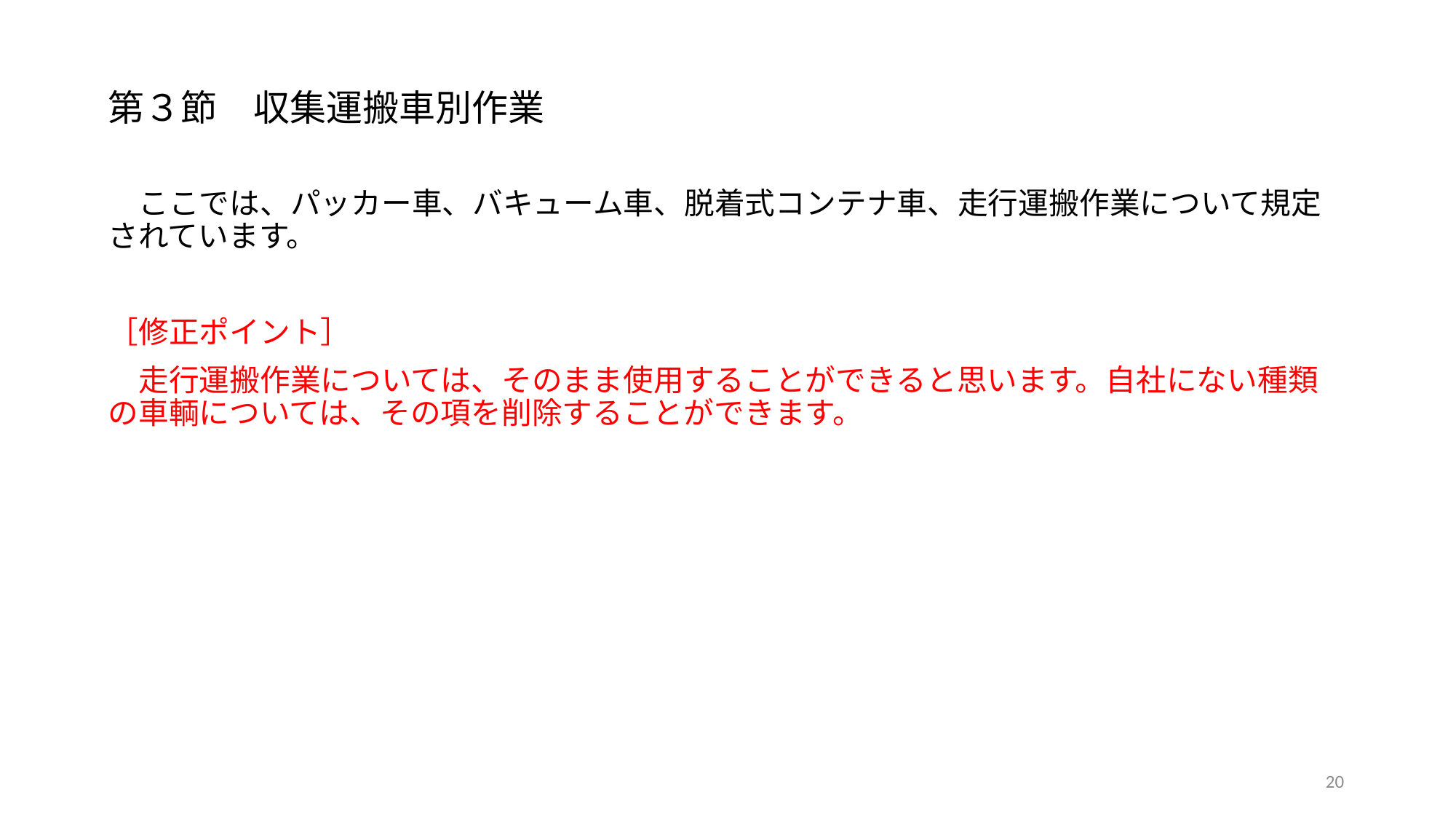

# 第３節　収集運搬車別作業
　ここでは、パッカー車、バキューム車、脱着式コンテナ車、走行運搬作業について規定されています。

［修正ポイント］
　走行運搬作業については、そのまま使用することができると思います。自社にない種類の車輌については、その項を削除することができます。
20